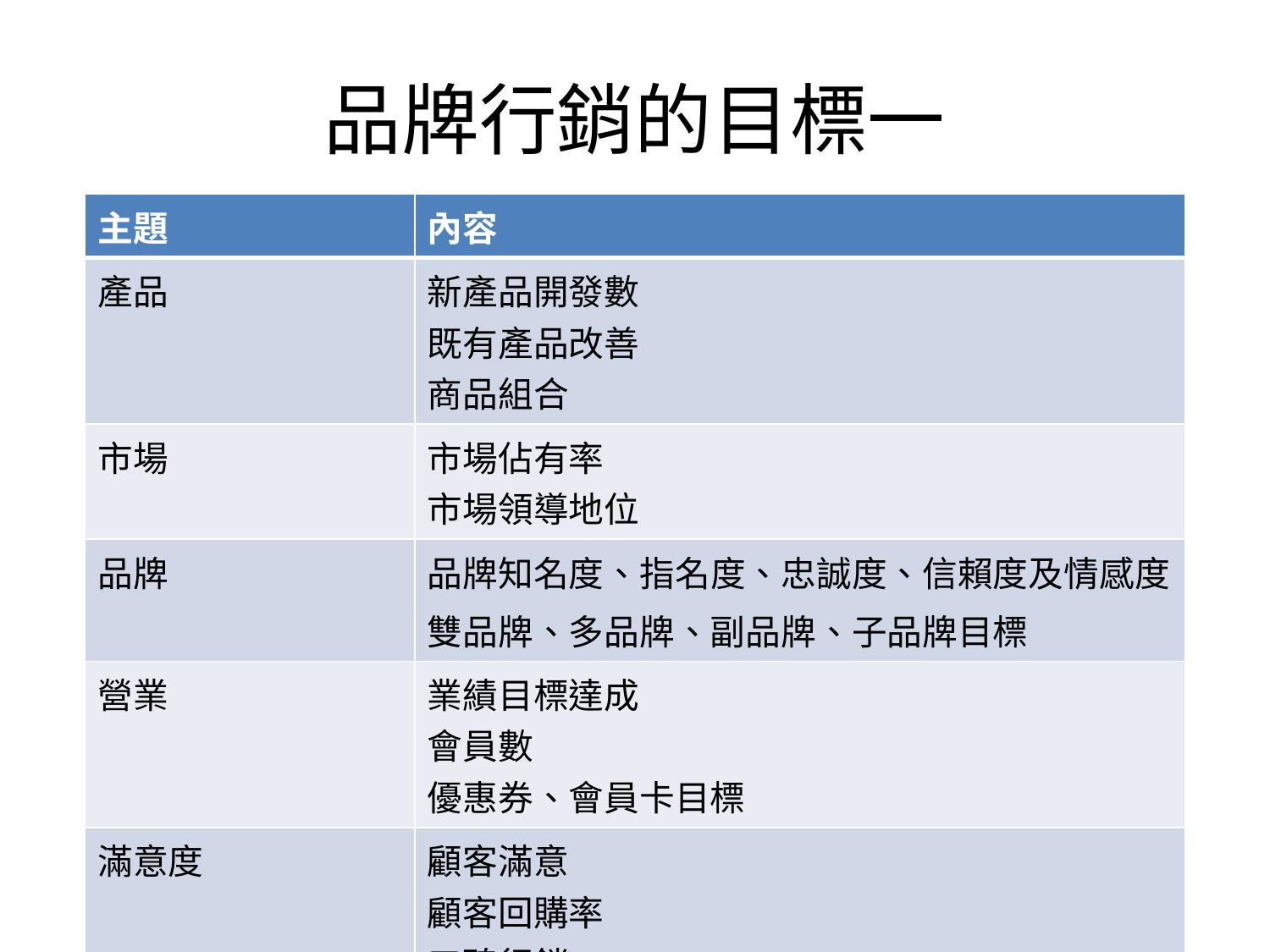

# 品牌行銷的目標一
| 主題 | 內容 |
| --- | --- |
| 產品 | 新產品開發數 既有產品改善 商品組合 |
| 市場 | 市場佔有率 市場領導地位 |
| 品牌 | 品牌知名度、指名度、忠誠度、信賴度及情感度 雙品牌、多品牌、副品牌、子品牌目標 |
| 營業 | 業績目標達成 會員數 優惠券、會員卡目標 |
| 滿意度 | 顧客滿意 顧客回購率 口碑行銷 |